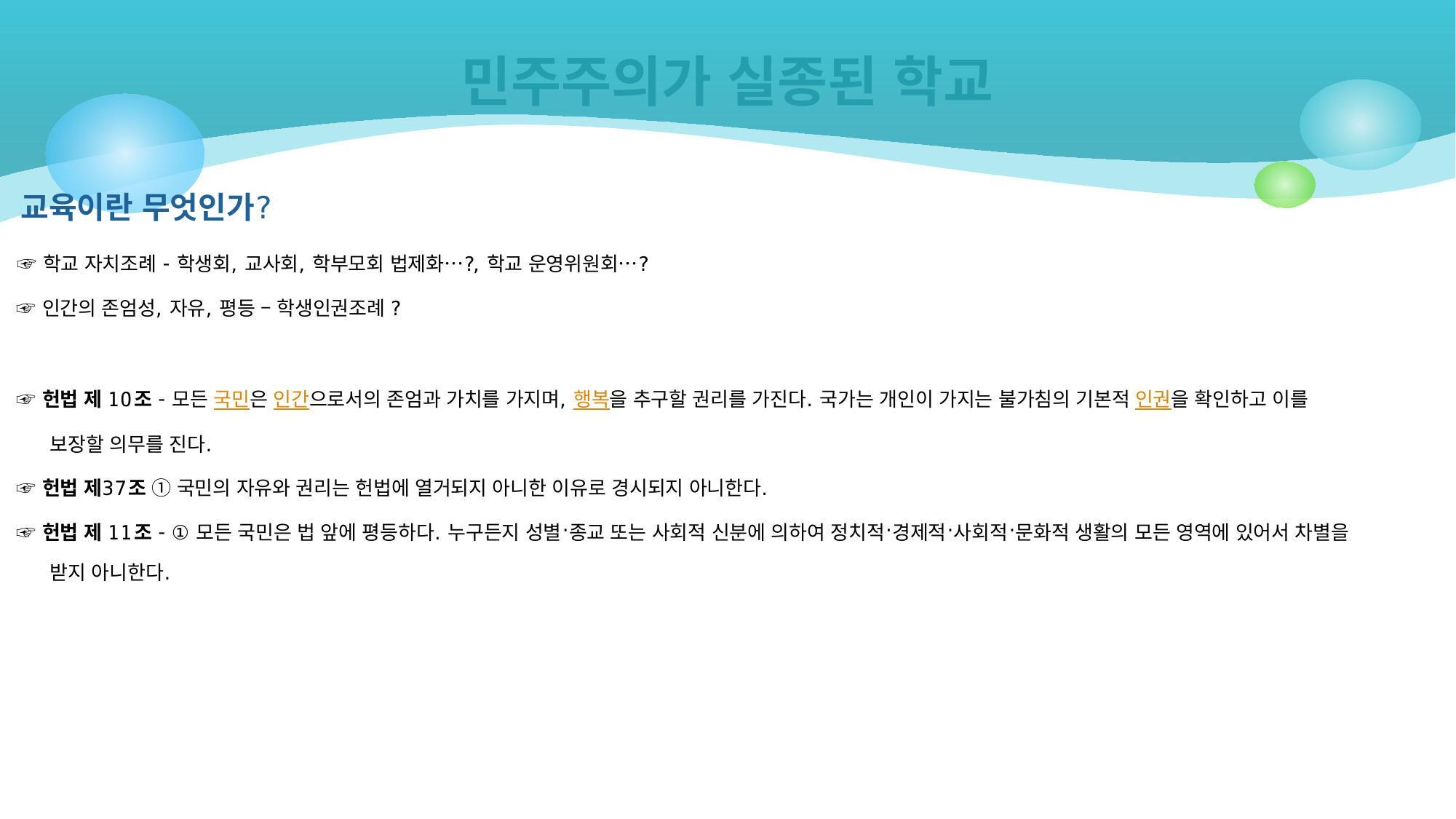

# 민주주의가 실종된 학교
 교육이란 무엇인가?
 ☞ 학교 자치조례 - 학생회, 교사회, 학부모회 법제화…?, 학교 운영위원회…?
 ☞ 인간의 존엄성, 자유, 평등 – 학생인권조례 ?

 ☞ 헌법 제 10조 - 모든 국민은 인간으로서의 존엄과 가치를 가지며, 행복을 추구할 권리를 가진다. 국가는 개인이 가지는 불가침의 기본적 인권을 확인하고 이를 보장할 의무를 진다.
 ☞ 헌법 제37조 ① 국민의 자유와 권리는 헌법에 열거되지 아니한 이유로 경시되지 아니한다.
 ☞ 헌법 제 11조 - ① 모든 국민은 법 앞에 평등하다. 누구든지 성별·종교 또는 사회적 신분에 의하여 정치적·경제적·사회적·문화적 생활의 모든 영역에 있어서 차별을 받지 아니한다.